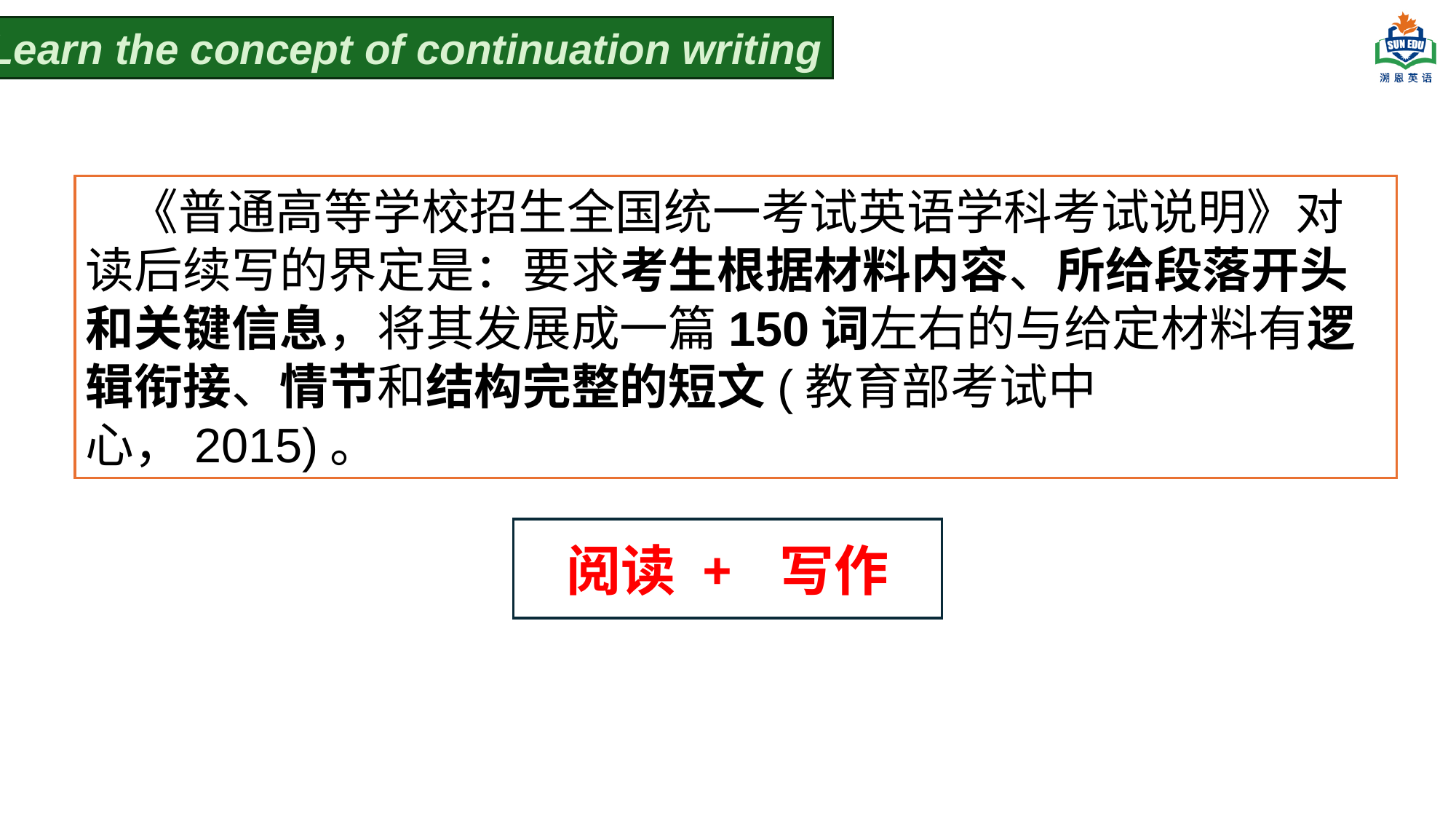

Learn the concept of continuation writing
   《普通高等学校招生全国统一考试英语学科考试说明》对读后续写的界定是：要求考生根据材料内容、所给段落开头和关键信息，将其发展成一篇150词左右的与给定材料有逻辑衔接、情节和结构完整的短文(教育部考试中心，2015)。
阅读 + 写作